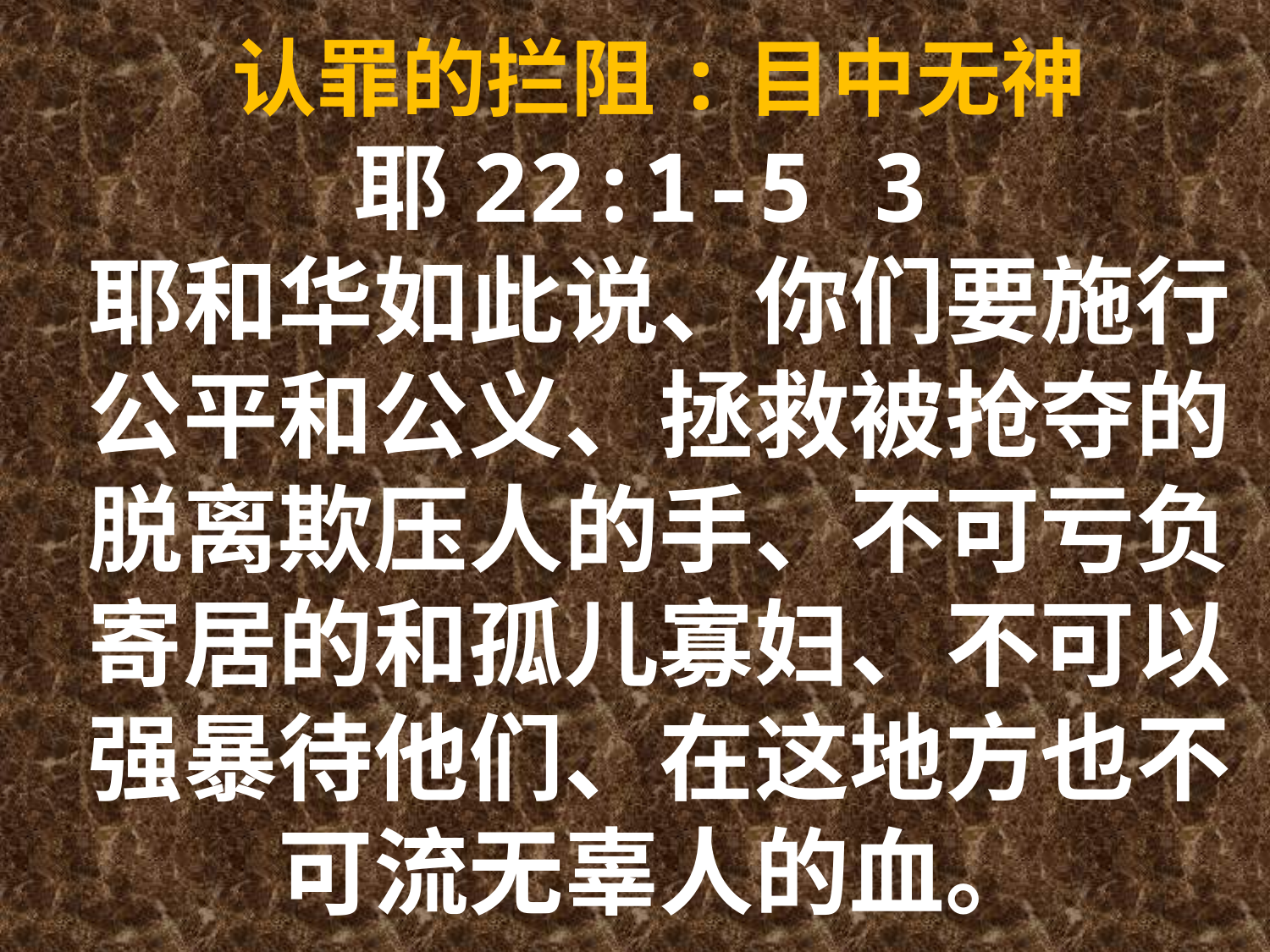

# 认罪的拦阻:目中无神 耶22:1-5 3 耶和华如此说、你们要施行公平和公义、拯救被抢夺的脱离欺压人的手、不可亏负寄居的和孤儿寡妇、不可以强暴待他们、在这地方也不可流无辜人的血。